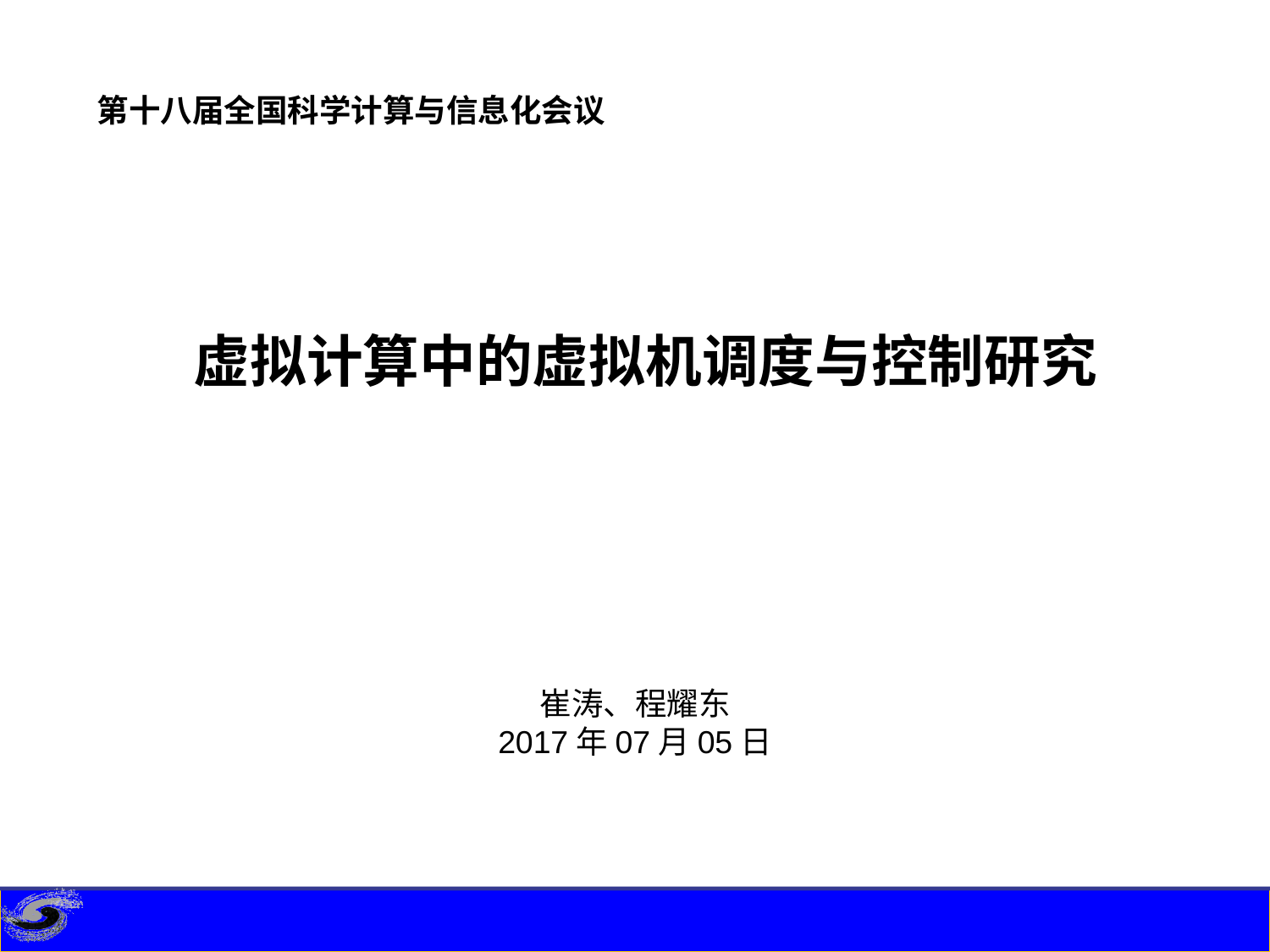

第十八届全国科学计算与信息化会议
虚拟计算中的虚拟机调度与控制研究
崔涛、程耀东
2017年07月05日